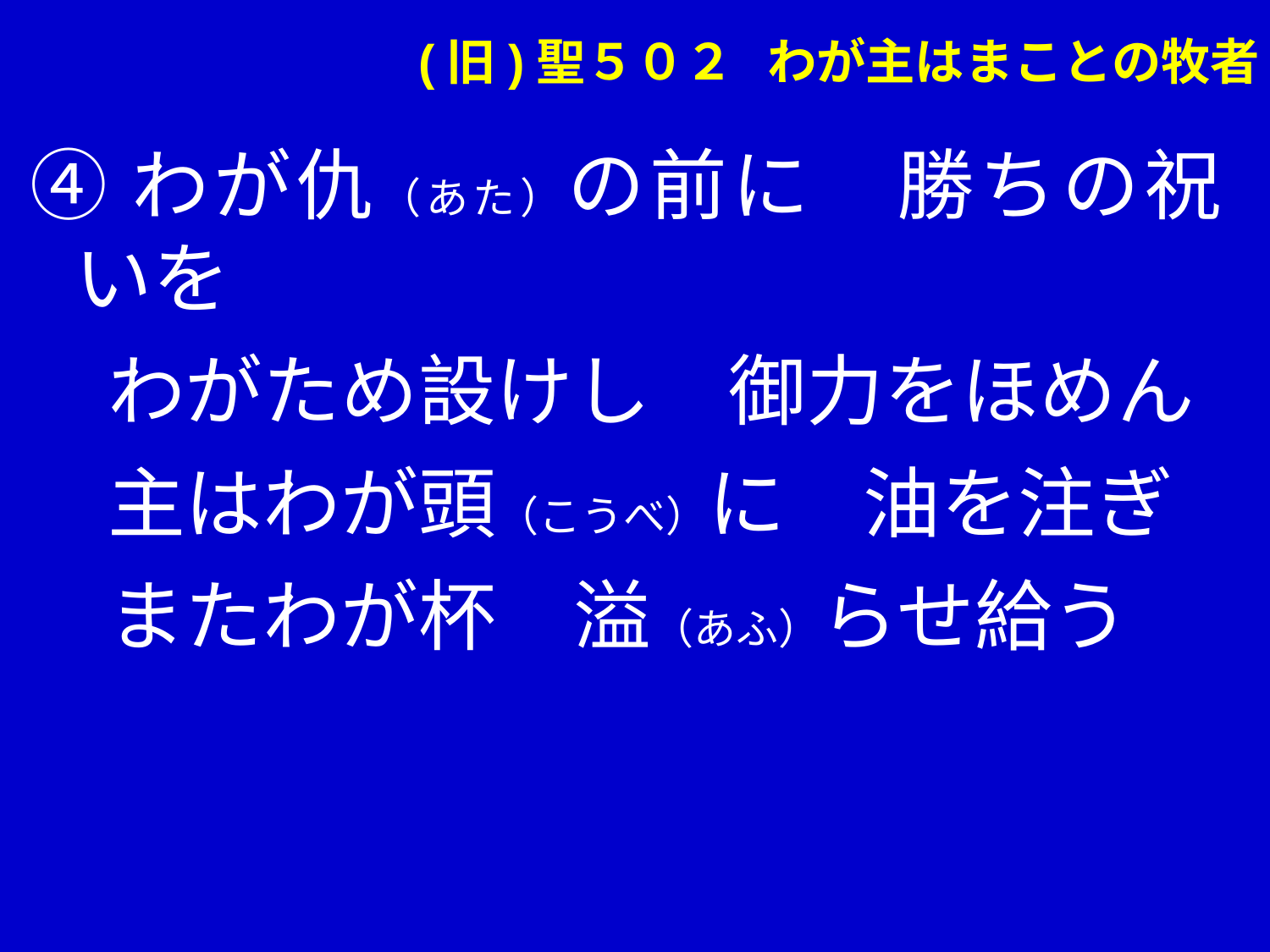

(旧)聖５０２   わが主はまことの牧者
④わが仇（あた）の前に　勝ちの祝いを
　わがため設けし　御力をほめん
　主はわが頭（こうべ）に　油を注ぎ
　またわが杯　溢（あふ）らせ給う